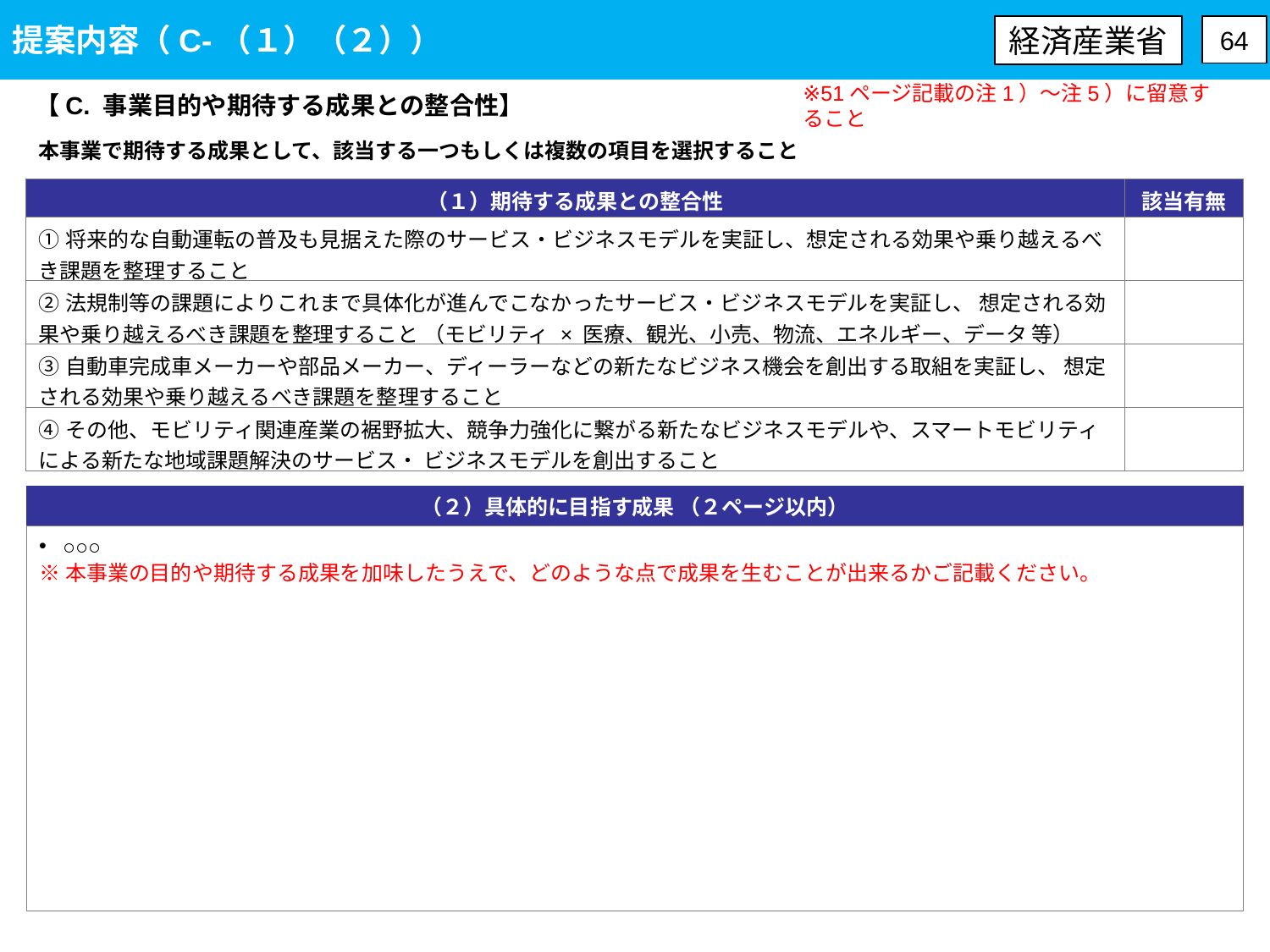

提案内容（C-（１）（２））
経済産業省
64
【C. 事業目的や期待する成果との整合性】
※51ページ記載の注1）～注5）に留意すること
本事業で期待する成果として、該当する一つもしくは複数の項目を選択すること
| （１）期待する成果との整合性 | 該当有無 |
| --- | --- |
| ①将来的な自動運転の普及も見据えた際のサービス・ビジネスモデルを実証し、想定される効果や乗り越えるべき課題を整理すること |  |
| ②法規制等の課題によりこれまで具体化が進んでこなかったサービス・ビジネスモデルを実証し、 想定される効果や乗り越えるべき課題を整理すること （モビリティ × 医療、観光、小売、物流、エネルギー、データ 等） |  |
| ③自動車完成車メーカーや部品メーカー、ディーラーなどの新たなビジネス機会を創出する取組を実証し、 想定される効果や乗り越えるべき課題を整理すること |  |
| ④その他、モビリティ関連産業の裾野拡大、競争力強化に繋がる新たなビジネスモデルや、スマートモビリティによる新たな地域課題解決のサービス・ ビジネスモデルを創出すること |  |
（２）具体的に目指す成果 （２ページ以内）
○○○
※本事業の目的や期待する成果を加味したうえで、どのような点で成果を生むことが出来るかご記載ください。